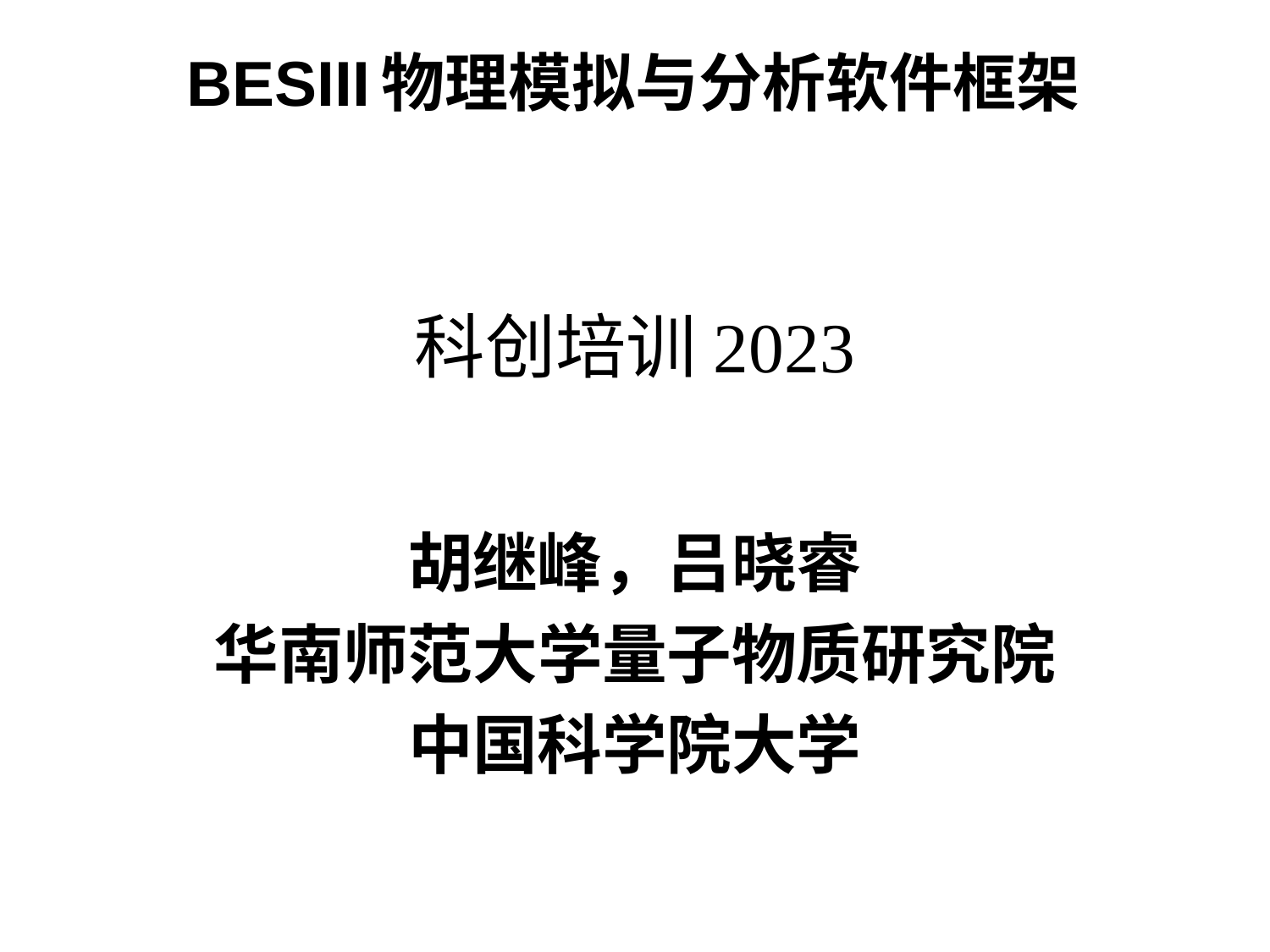

# BESIII物理模拟与分析软件框架
科创培训2023
胡继峰，吕晓睿
华南师范大学量子物质研究院
中国科学院大学